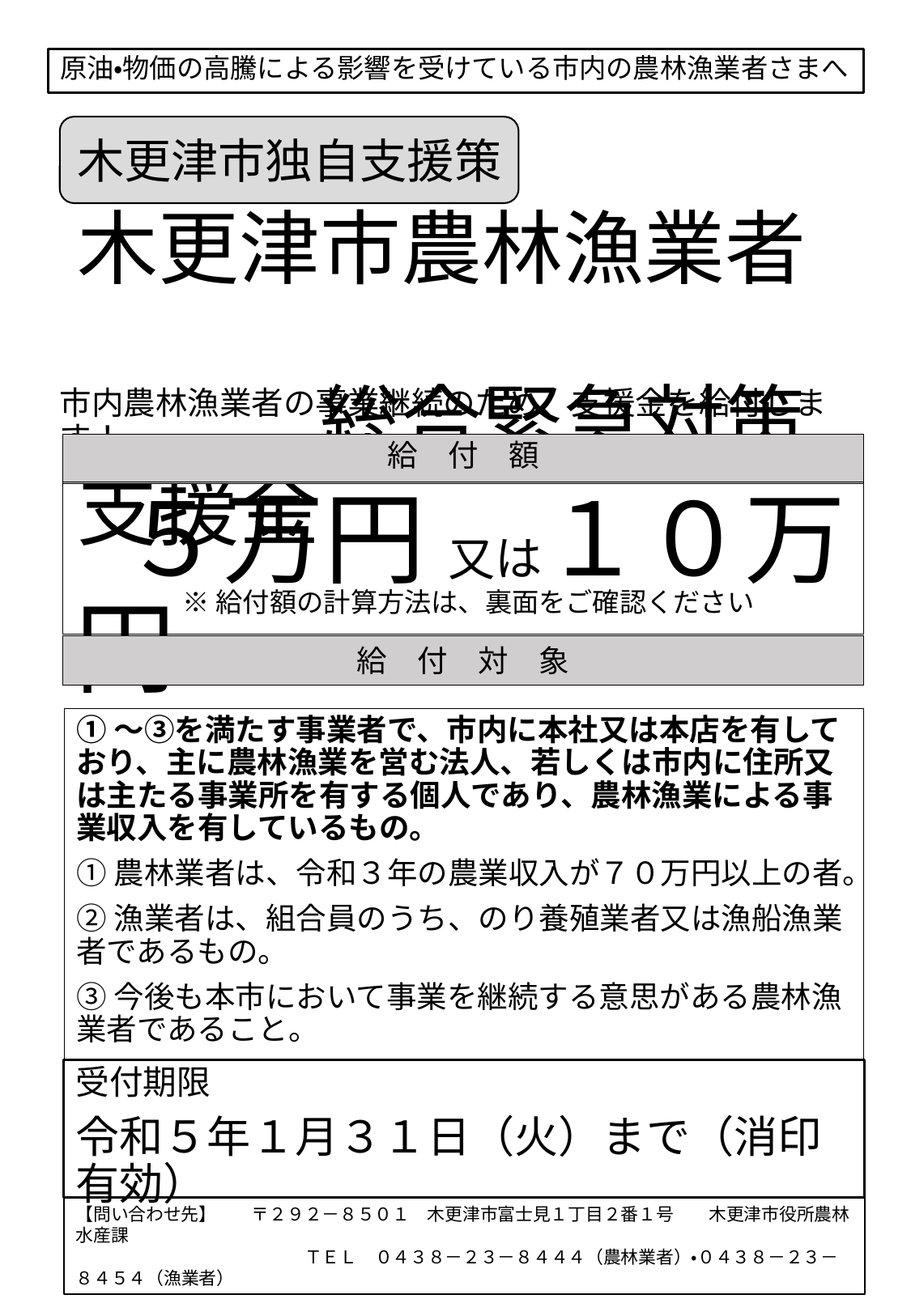

原油・物価の高騰による影響を受けている市内の農林漁業者さまへ
木更津市独自支援策
木更津市農林漁業者　　　　　　　　　　　　総合緊急対策支援金
市内農林漁業者の事業継続のため、支援金を給付します！
給　付　額
 ５万円 又は１０万円

※給付額の計算方法は、裏面をご確認ください
給　付　対　象
①～③を満たす事業者で、市内に本社又は本店を有しており、主に農林漁業を営む法人、若しくは市内に住所又は主たる事業所を有する個人であり、農林漁業による事業収入を有しているもの。
①農林業者は、令和３年の農業収入が７０万円以上の者。
②漁業者は、組合員のうち、のり養殖業者又は漁船漁業者であるもの。
③今後も本市において事業を継続する意思がある農林漁業者であること。
受付期限
令和５年１月３１日（火）まで（消印有効）

【問い合わせ先】　　〒２９２－８５０１　木更津市富士見１丁目２番１号　　木更津市役所農林水産課
　　　　　　　　　　　　　ＴＥＬ　０４３８－２３－８４４４（農林業者）・０４３８－２３－８４５４（漁業者）